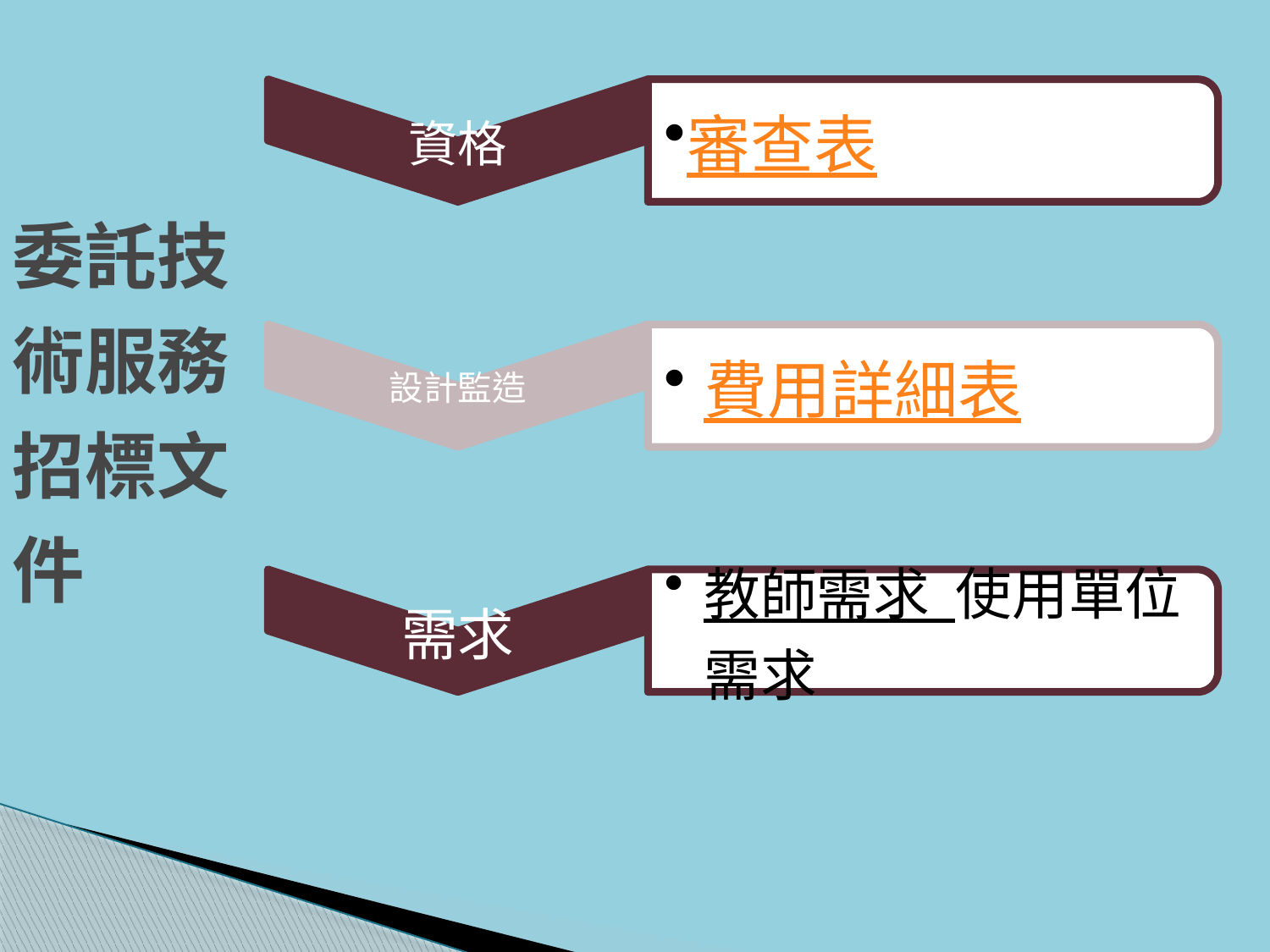

資格
設計監造
教師需求  使用單位需求
審查表
費用詳細表
需求
# 委託技術服務招標文件